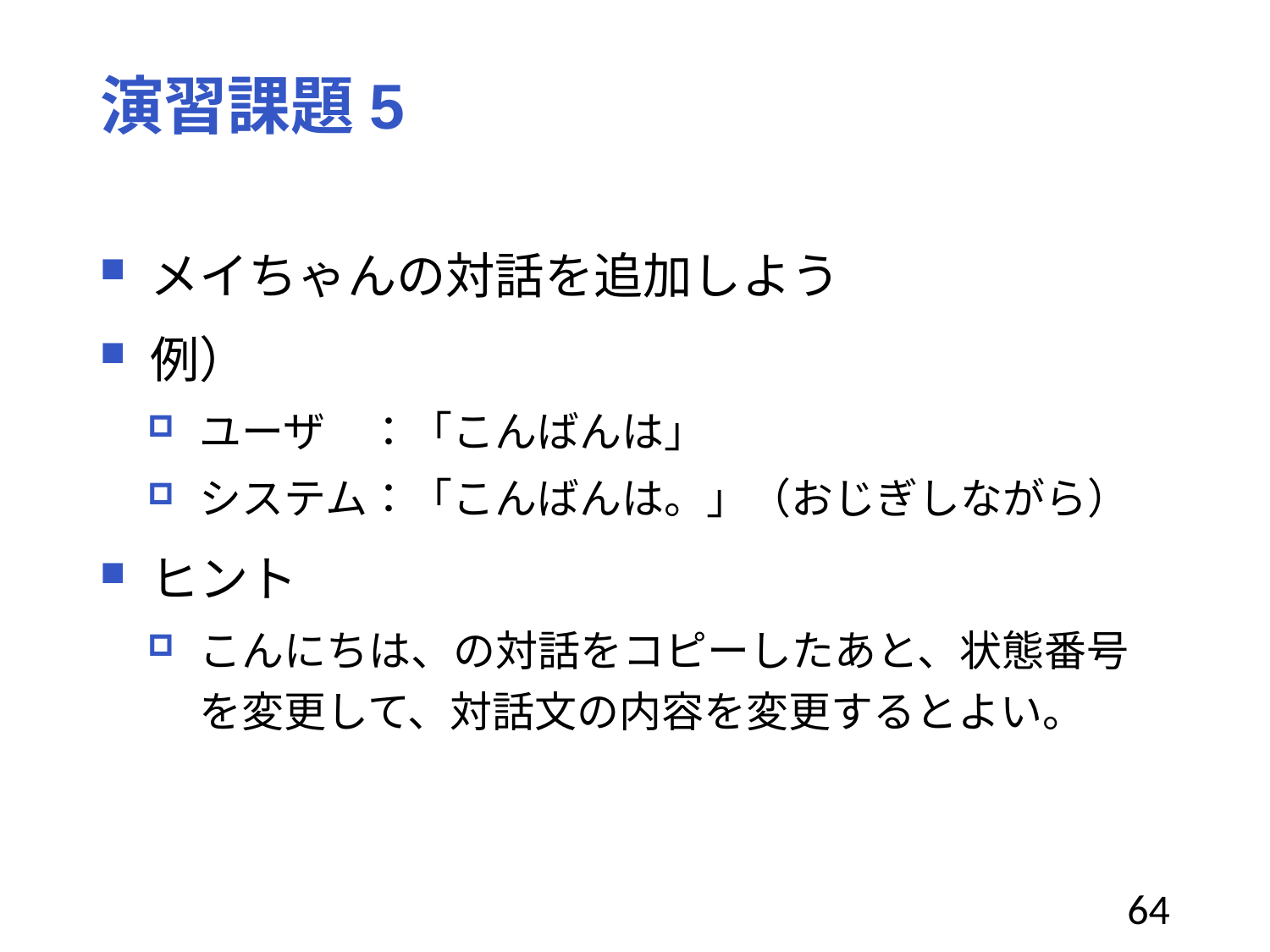

# 演習課題5
メイちゃんの対話を追加しよう
例）
ユーザ　：「こんばんは」
システム：「こんばんは。」（おじぎしながら）
ヒント
こんにちは、の対話をコピーしたあと、状態番号を変更して、対話文の内容を変更するとよい。

64